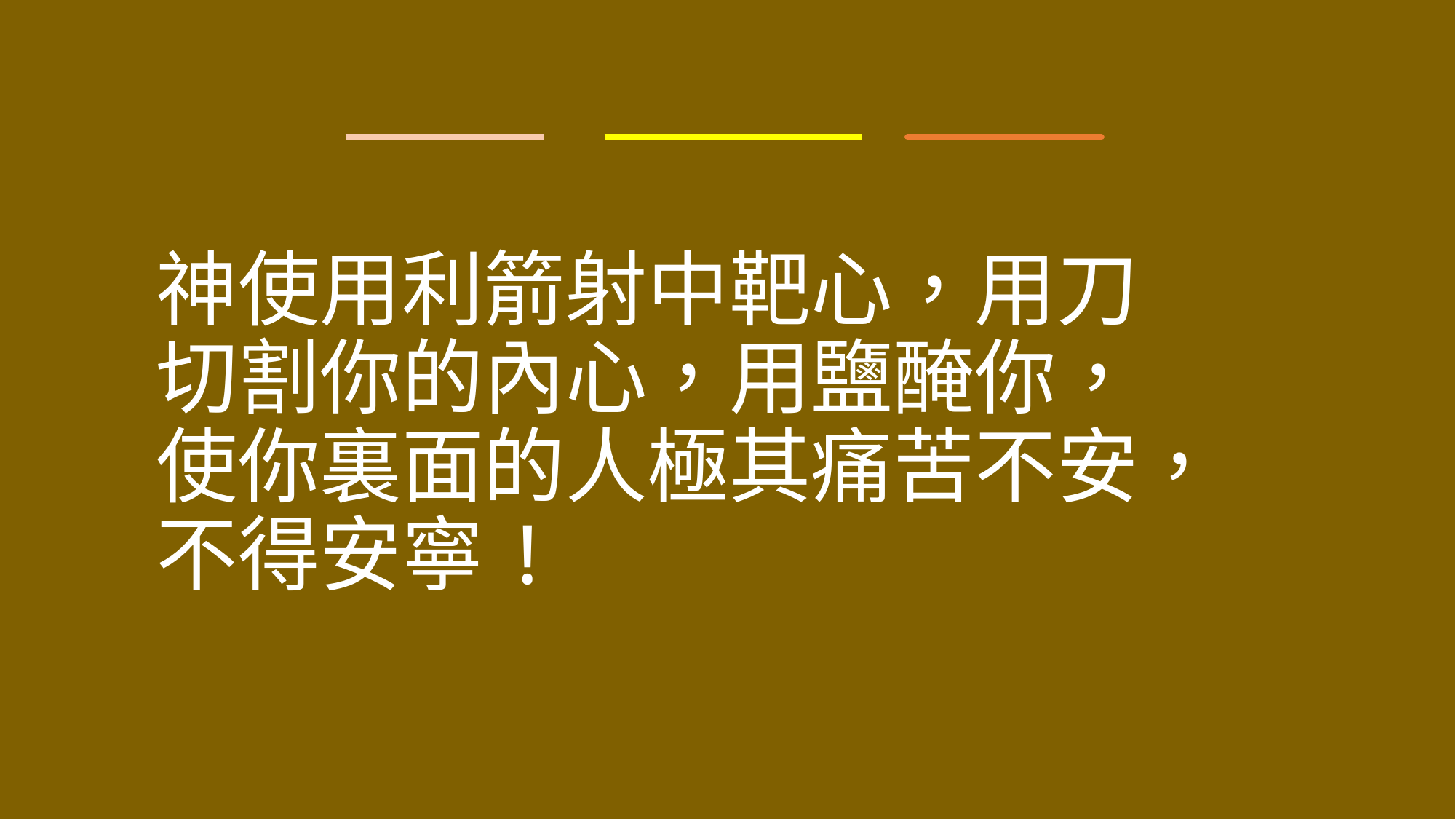

神使用利箭射中靶心，用刀切割你的內心，用鹽醃你，使你裏面的人極其痛苦不安，不得安寧!